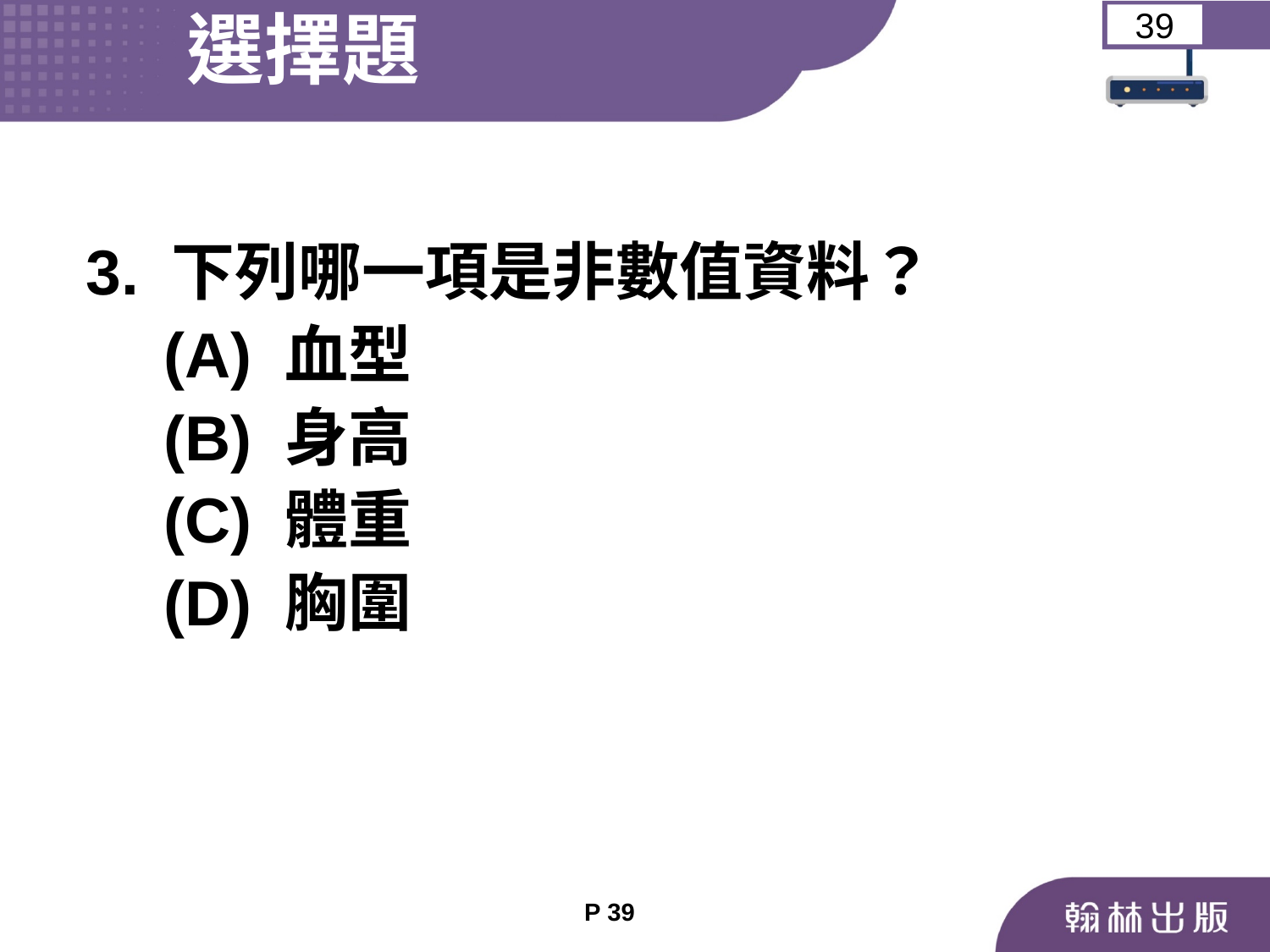

選擇題

39
 3. 下列哪一項是非數值資料？
	    (A) 血型
	    (B) 身高
	    (C) 體重
	    (D) 胸圍

P 39